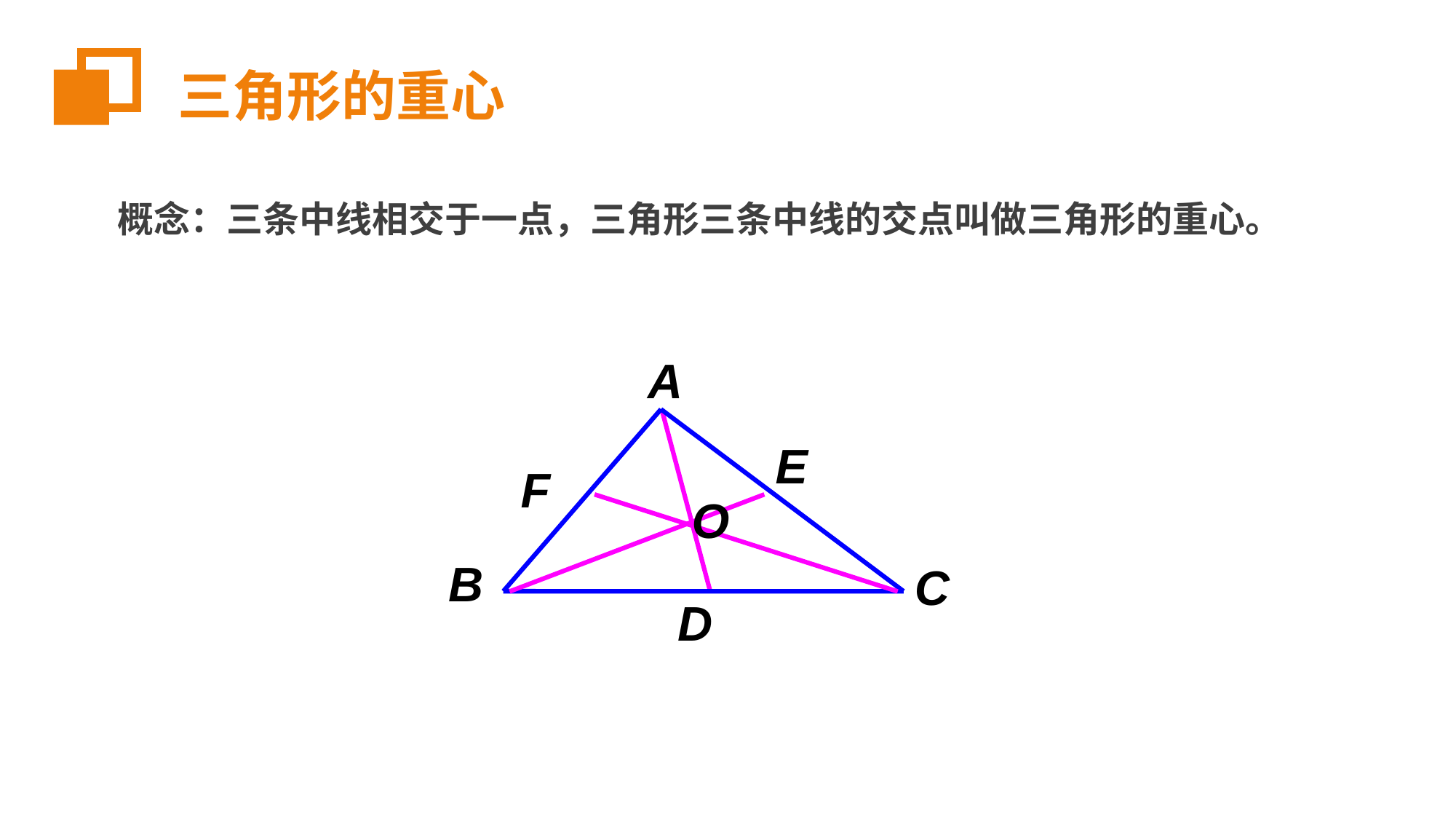

三角形的重心
概念：三条中线相交于一点，三角形三条中线的交点叫做三角形的重心。
A

B
C

E
F
O

D